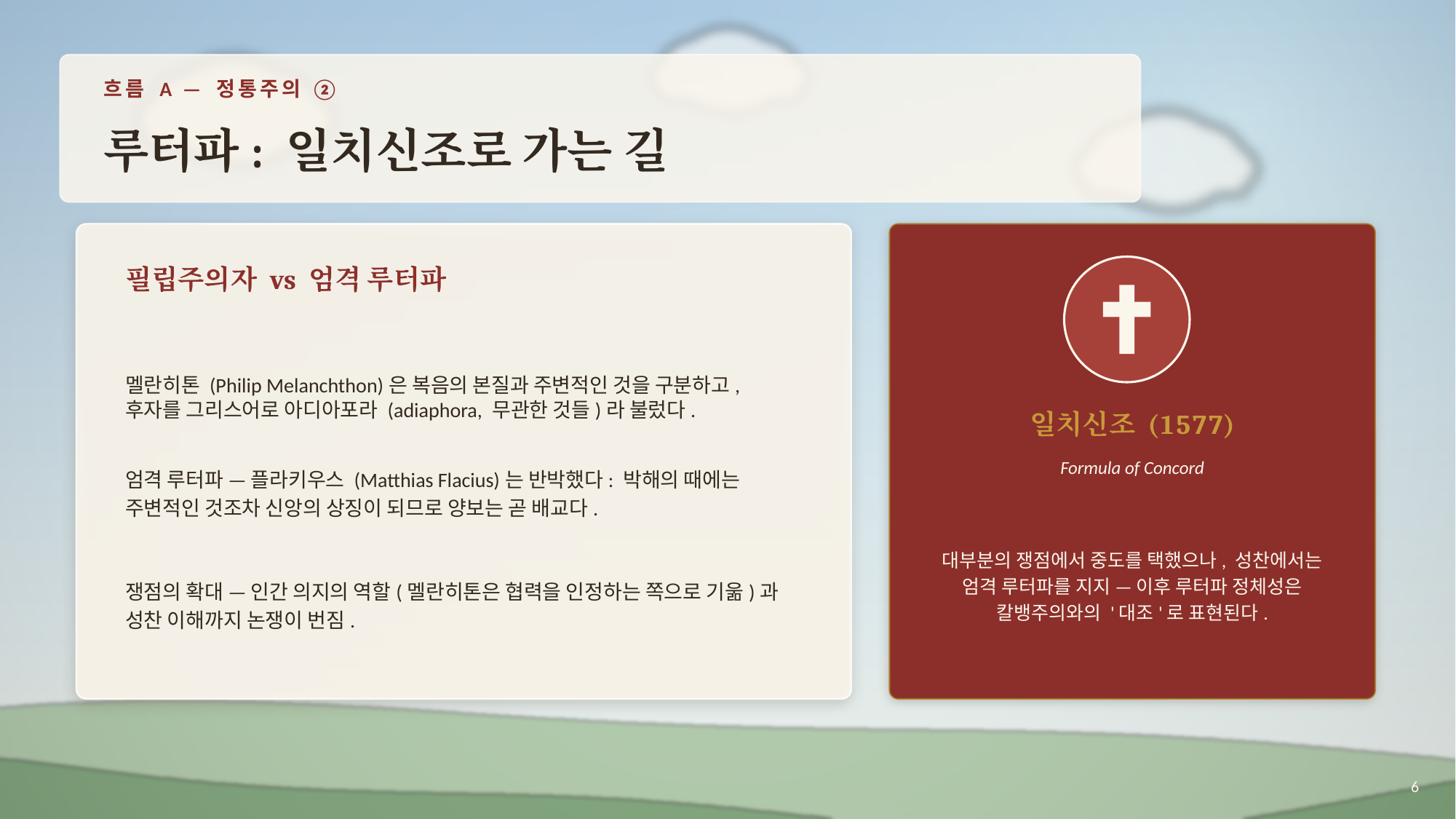

흐름 A — 정통주의 ②
루터파: 일치신조로 가는 길

필립주의자 vs 엄격 루터파

멜란히톤 (Philip Melanchthon)은 복음의 본질과 주변적인 것을 구분하고, 후자를 그리스어로 아디아포라 (adiaphora, 무관한 것들)라 불렀다.

엄격 루터파 — 플라키우스 (Matthias Flacius)는 반박했다: 박해의 때에는 주변적인 것조차 신앙의 상징이 되므로 양보는 곧 배교다.

쟁점의 확대 — 인간 의지의 역할(멜란히톤은 협력을 인정하는 쪽으로 기욺)과 성찬 이해까지 논쟁이 번짐.
일치신조 (1577)
Formula of Concord
대부분의 쟁점에서 중도를 택했으나, 성찬에서는 엄격 루터파를 지지 — 이후 루터파 정체성은 칼뱅주의와의 '대조'로 표현된다.
6